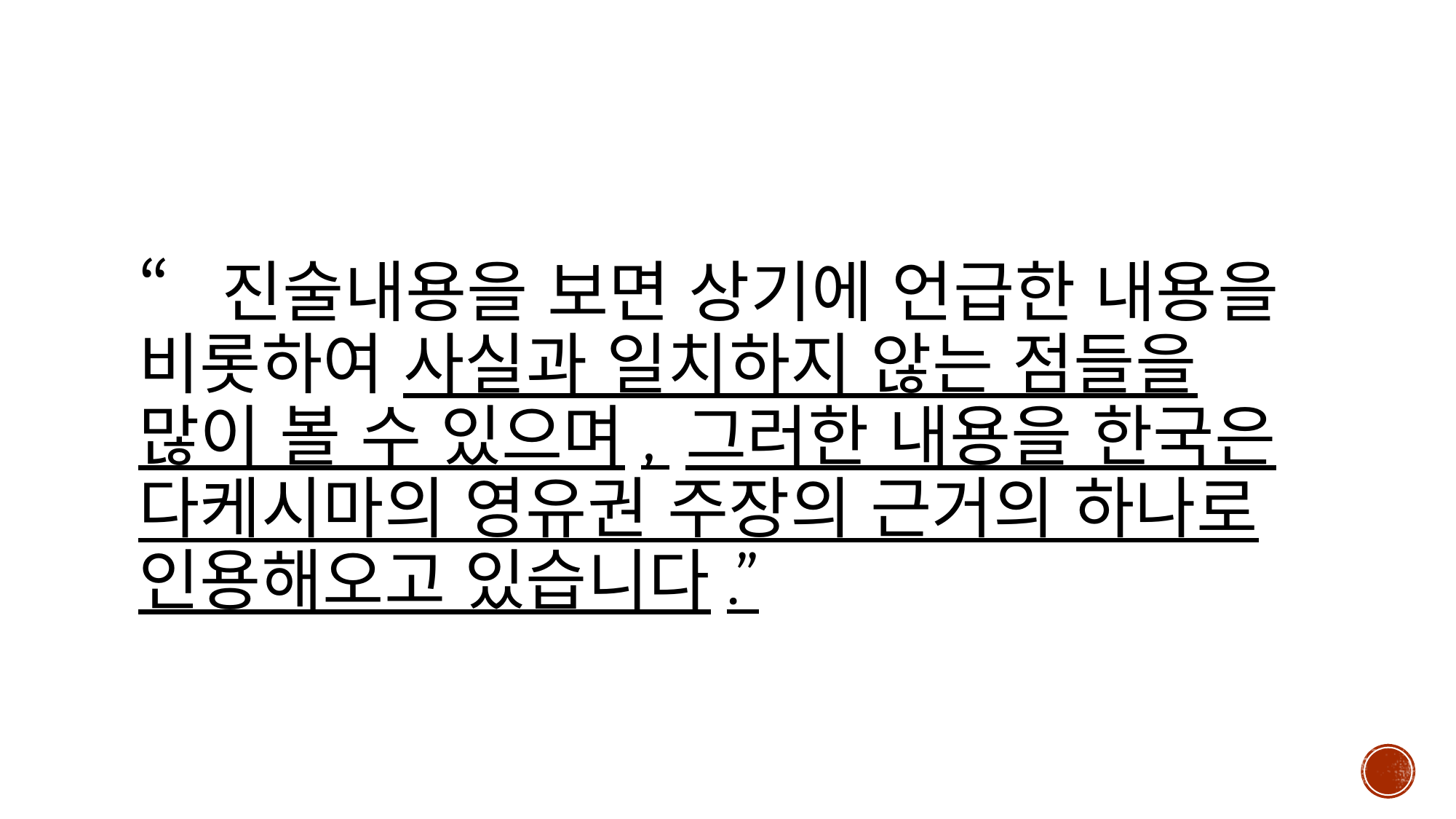

“진술내용을 보면 상기에 언급한 내용을 비롯하여 사실과 일치하지 않는 점들을 많이 볼 수 있으며, 그러한 내용을 한국은 다케시마의 영유권 주장의 근거의 하나로 인용해오고 있습니다.”